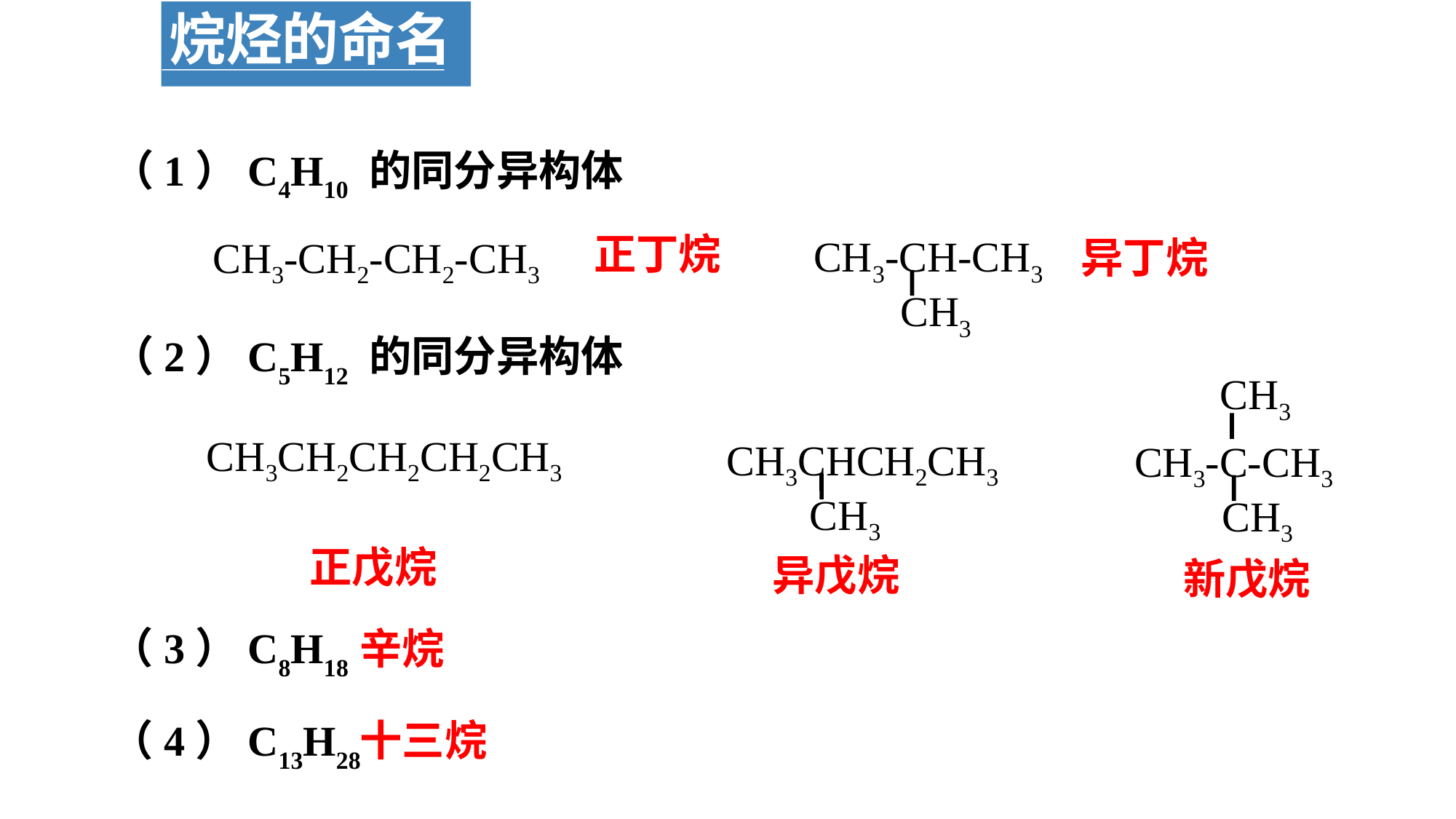

烷烃的命名
（1）C4H10 的同分异构体
正丁烷
CH3-CH-CH3

CH3
CH3-CH2-CH2-CH3
异丁烷
（2）C5H12 的同分异构体
CH3

CH3-C-CH3

CH3
CH3CH2CH2CH2CH3
CH3CHCH2CH3

CH3
正戊烷
异戊烷
新戊烷
辛烷
（3）C8H18
十三烷
（4）C13H28